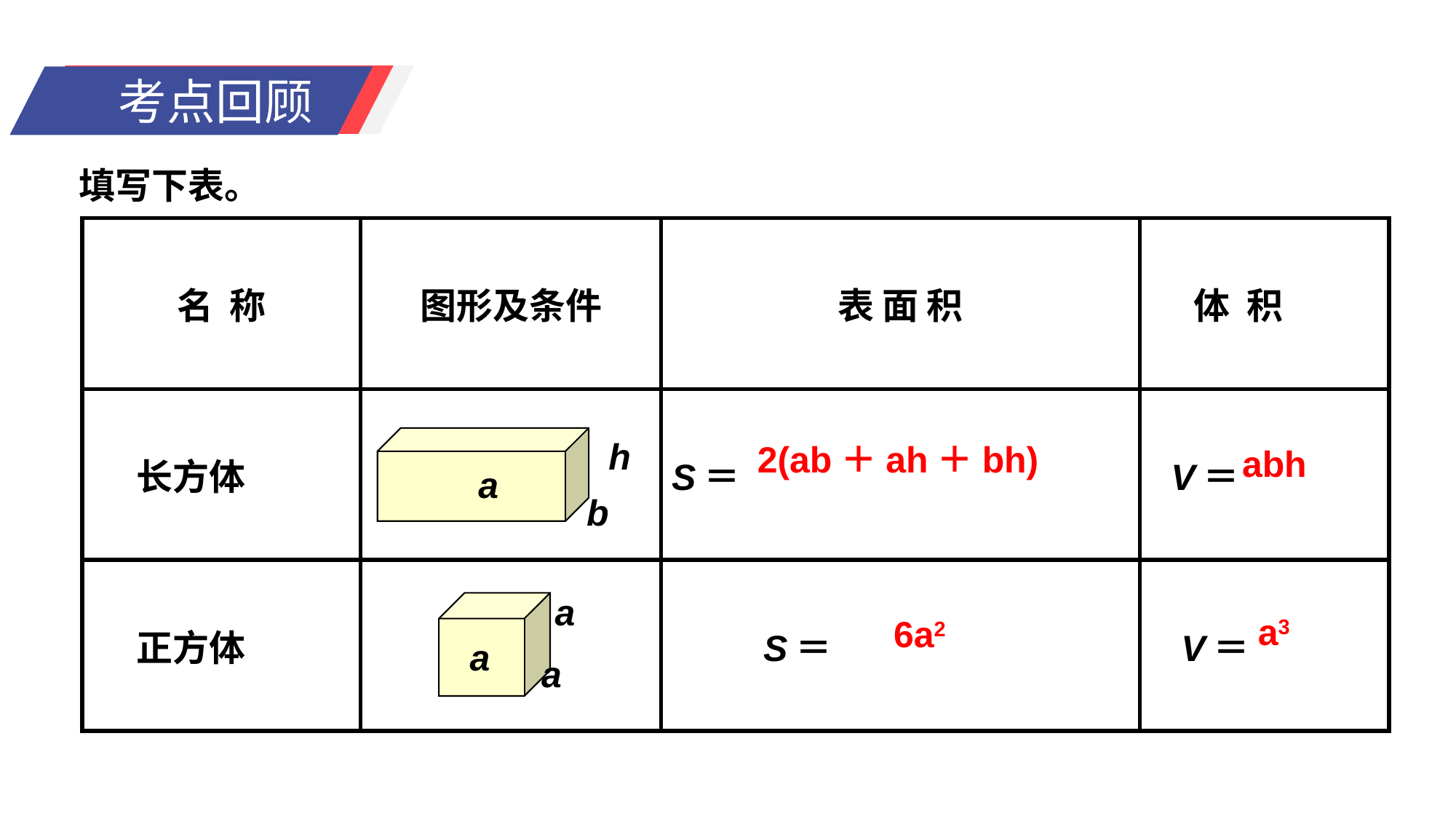

填写下表。
| 名 称 | 图形及条件 | 表 面 积 | 体 积 |
| --- | --- | --- | --- |
| 长方体 |  | S＝ | V＝ |
| 正方体 |  | S＝ | V＝ |

h
2(ab＋ah＋bh)
abh
a
b
a

a3
6a2
a
a